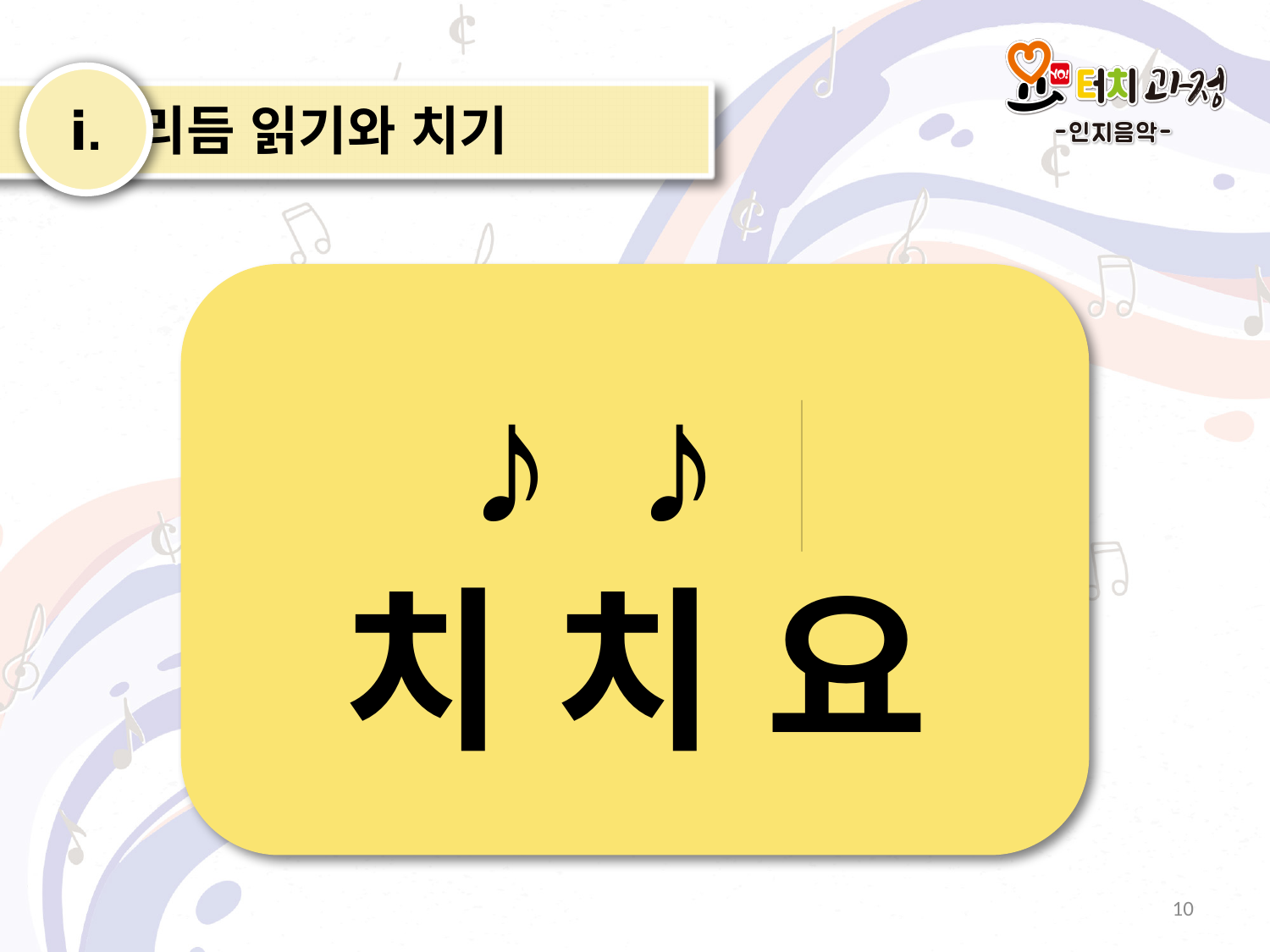

ⅰ.
            리듬 읽기와 치기
♪  ♪  ♩
치 치 요
10